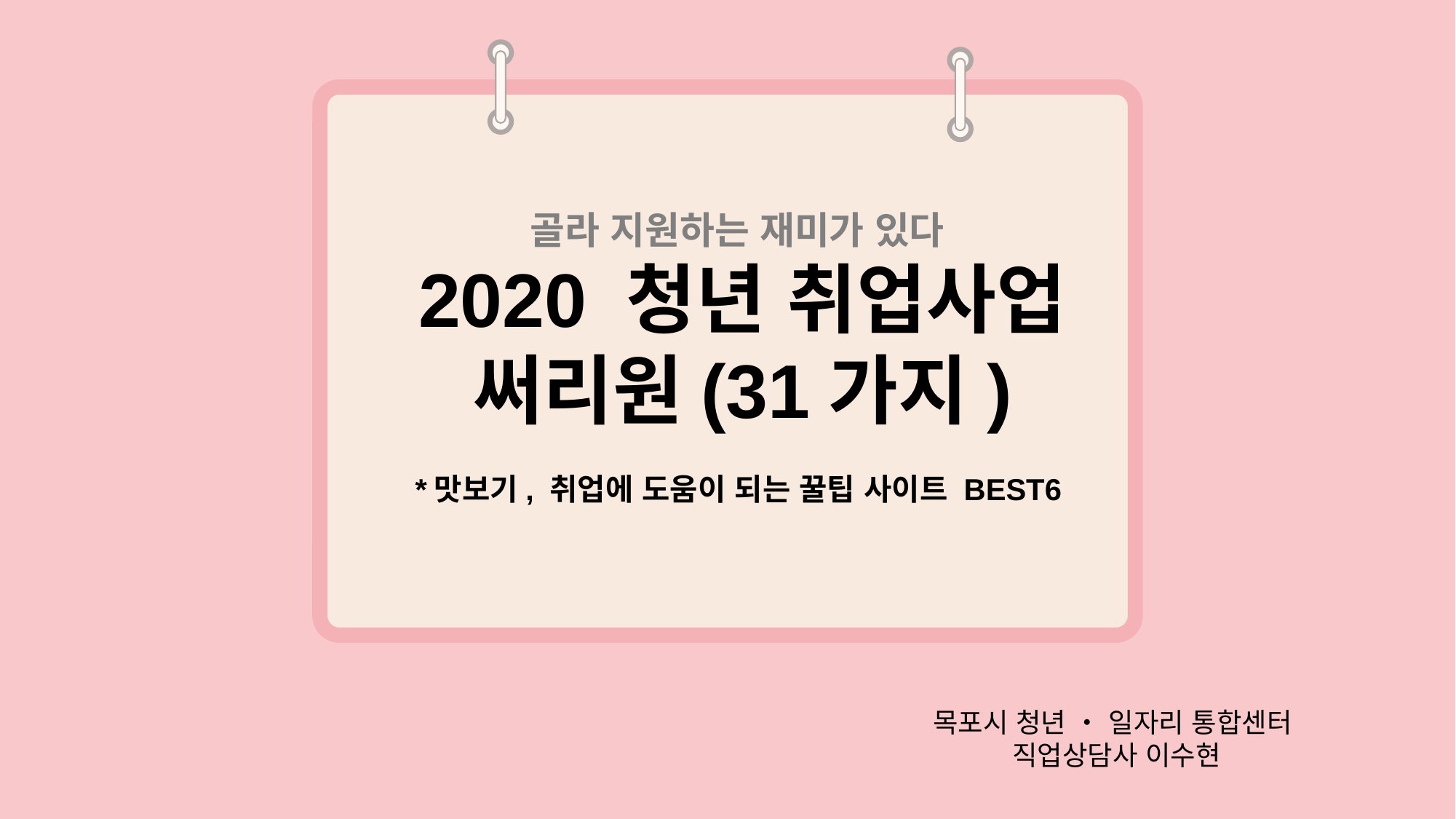

골라 지원하는 재미가 있다
2020 청년 취업사업 써리원(31가지)

*맛보기, 취업에 도움이 되는 꿀팁 사이트 BEST6

목포시 청년 ‧ 일자리 통합센터
직업상담사 이수현